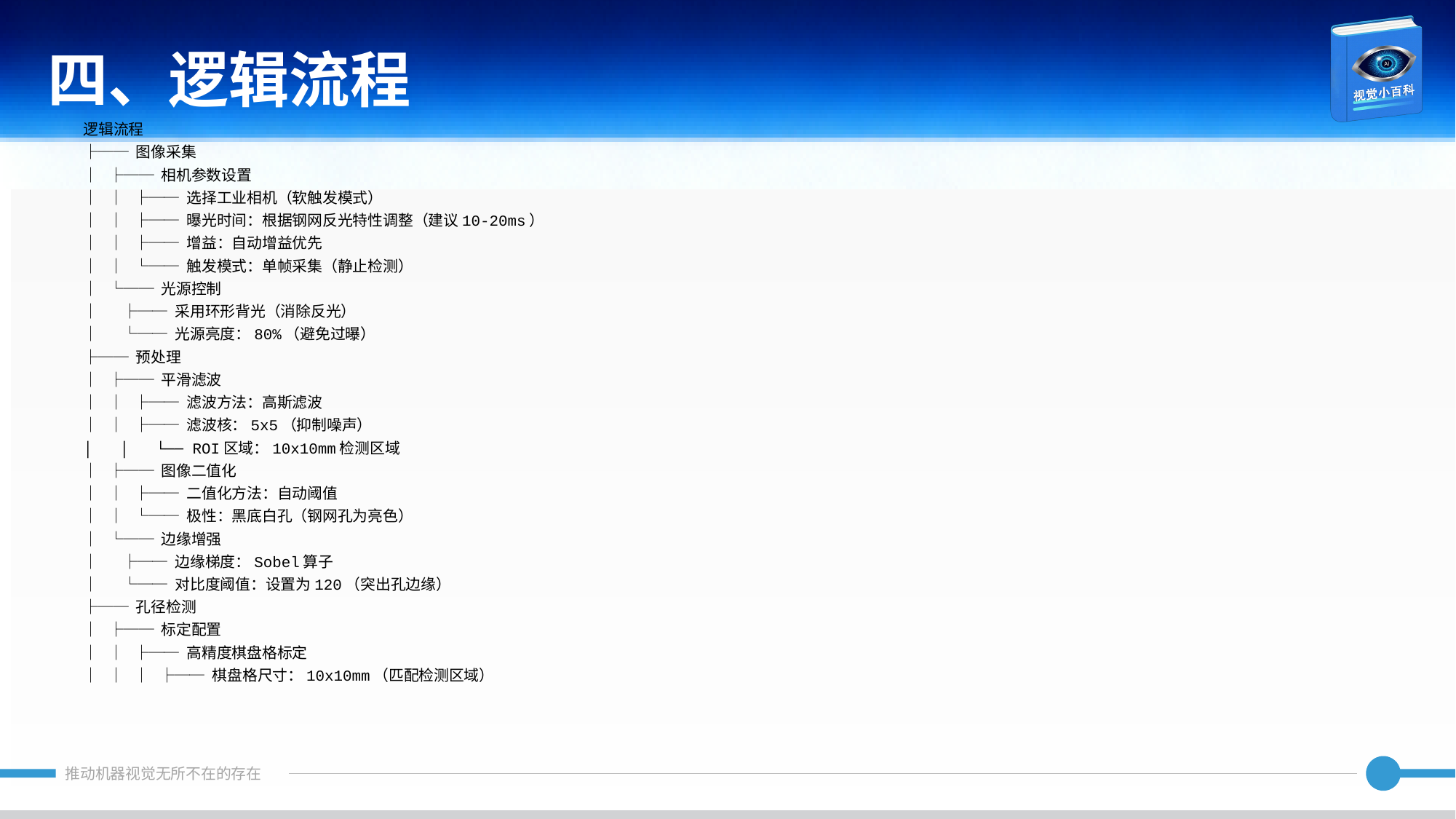

四、逻辑流程

逻辑流程
├── 图像采集
│   ├── 相机参数设置
│   │   ├── 选择工业相机（软触发模式）
│   │   ├── 曝光时间：根据钢网反光特性调整（建议10-20ms）
│   │   ├── 增益：自动增益优先
│   │   └── 触发模式：单帧采集（静止检测）
│   └── 光源控制
│       ├── 采用环形背光（消除反光）
│       └── 光源亮度：80%（避免过曝）
├── 预处理
│   ├── 平滑滤波
│   │   ├── 滤波方法：高斯滤波
│   │   ├── 滤波核：5x5（抑制噪声）
│   │   └── ROI区域：10x10mm检测区域
│   ├── 图像二值化
│   │   ├── 二值化方法：自动阈值
│   │   └── 极性：黑底白孔（钢网孔为亮色）
│   └── 边缘增强
│       ├── 边缘梯度：Sobel算子
│       └── 对比度阈值：设置为120（突出孔边缘）
├── 孔径检测
│   ├── 标定配置
│   │   ├── 高精度棋盘格标定
│   │   │   ├── 棋盘格尺寸：10x10mm（匹配检测区域）
8